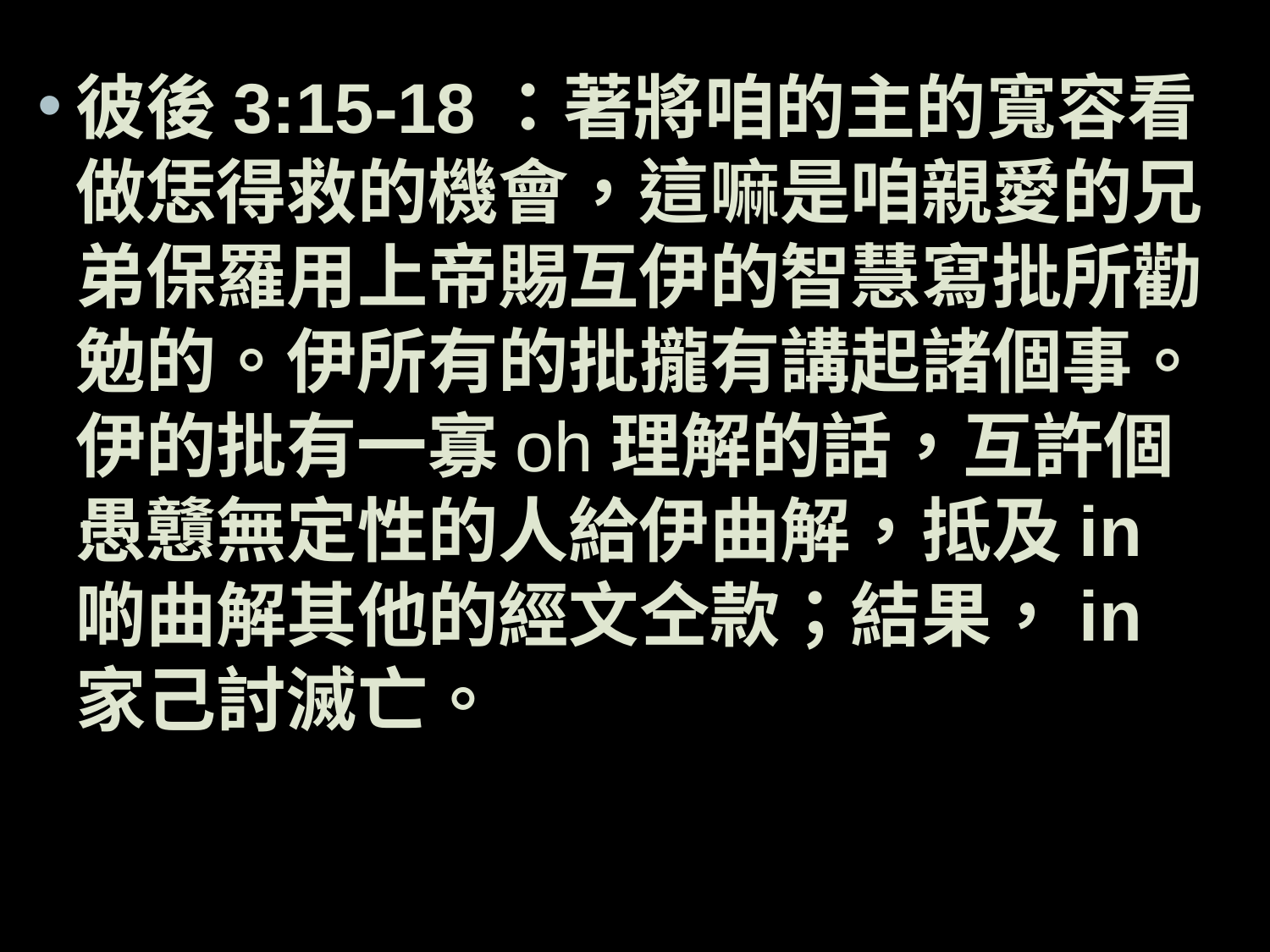

彼後3:15-18：著將咱的主的寬容看做恁得救的機會，這嘛是咱親愛的兄弟保羅用上帝賜互伊的智慧寫批所勸勉的。伊所有的批攏有講起諸個事。伊的批有一寡oh理解的話，互許個愚戇無定性的人給伊曲解，抵及in啲曲解其他的經文仝款；結果，in家己討滅亡。